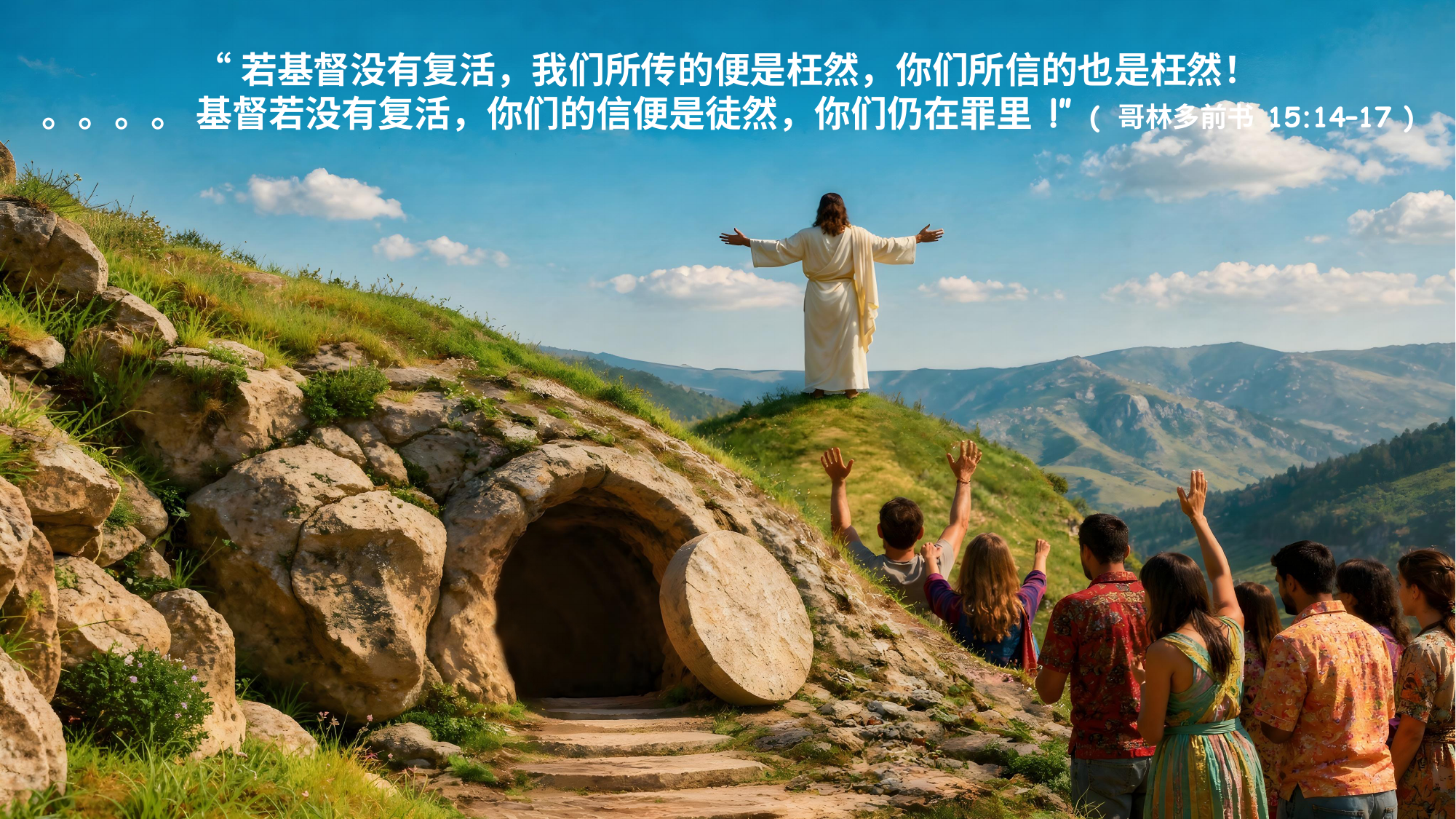

“若基督没有复活，我们所传的便是枉然，你们所信的也是枉然！
。。。。 基督若没有复活，你们的信便是徒然，你们仍在罪里 !” ( 哥林多前书 15:14–17 )